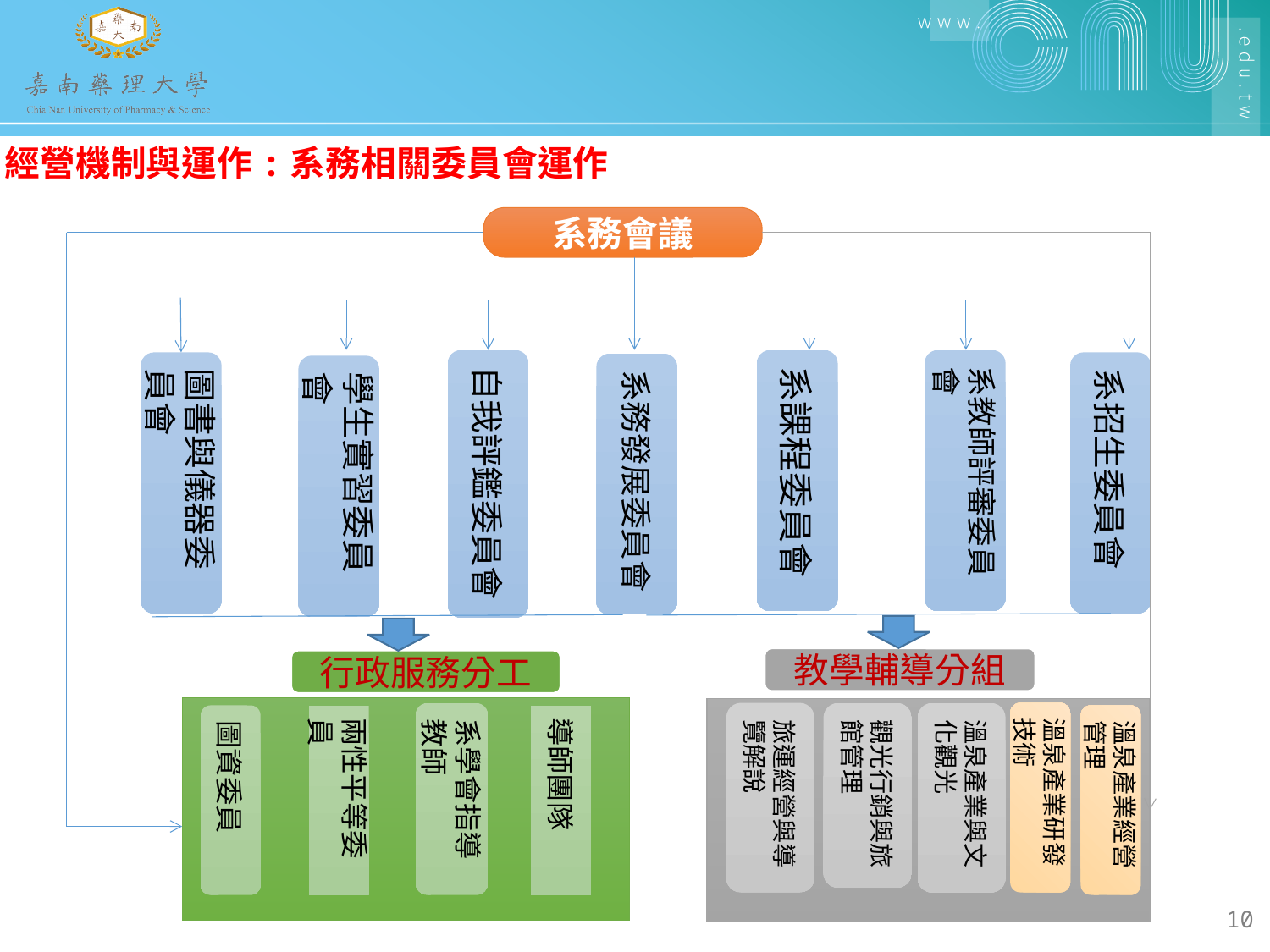

經營機制與運作:系務相關委員會運作
系務會議

自我評鑑委員會
系課程委員會
系教師評審委員會
系招生委員會
系務發展委員會
學生實習委員會
圖書與儀器委員會

教學輔導分組
行政服務分工

旅運經營與導覽解說
溫泉產業與文化觀光
觀光行銷與旅館管理
溫泉產業研發技術

系學會指導教師

圖資委員
兩性平等委員
導師團隊
溫泉產業經營管理
10